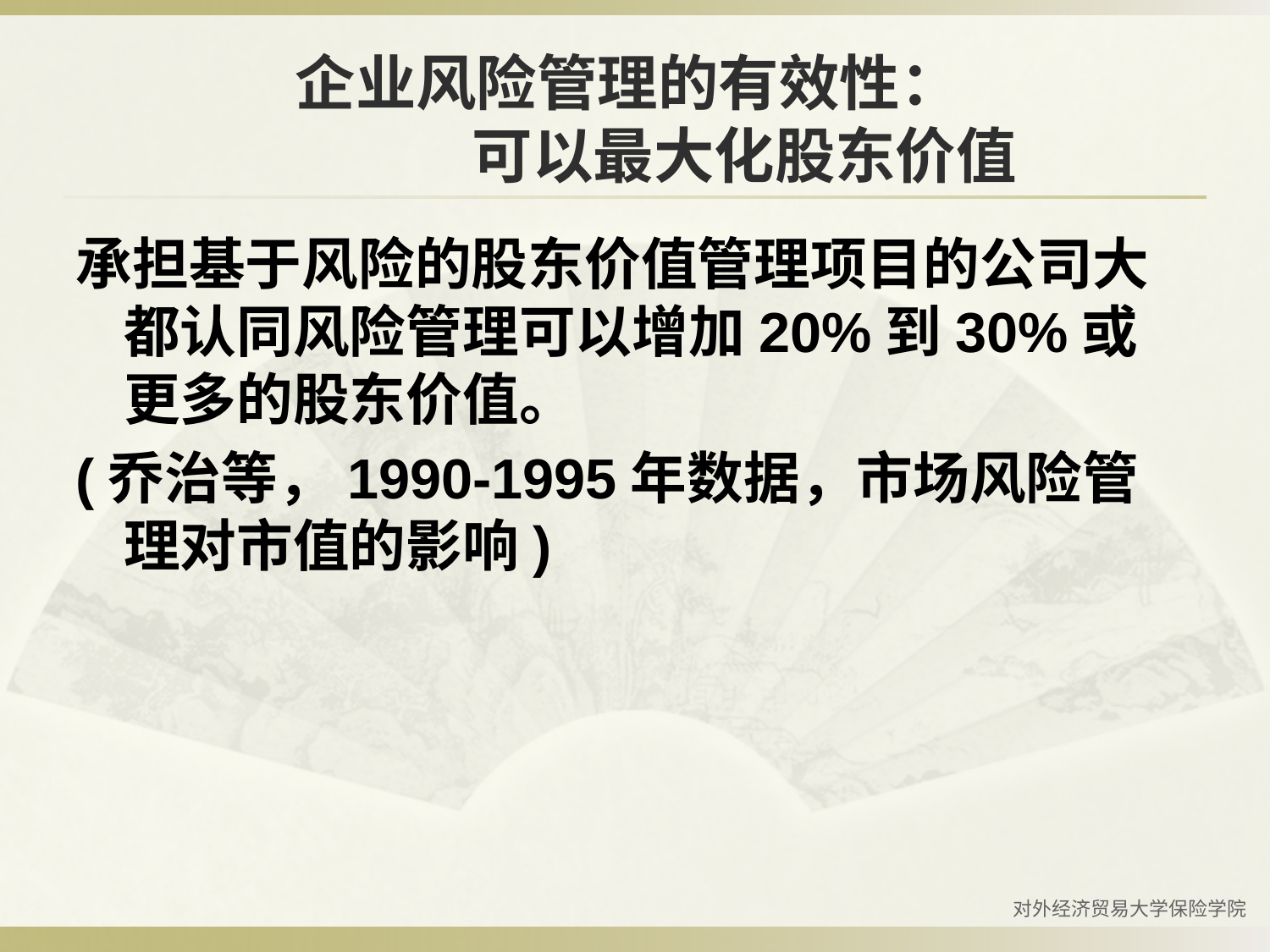

# 企业风险管理的有效性： 可以最大化股东价值
承担基于风险的股东价值管理项目的公司大都认同风险管理可以增加20%到30%或更多的股东价值。
(乔治等，1990-1995年数据，市场风险管理对市值的影响)

对外经济贸易大学保险学院